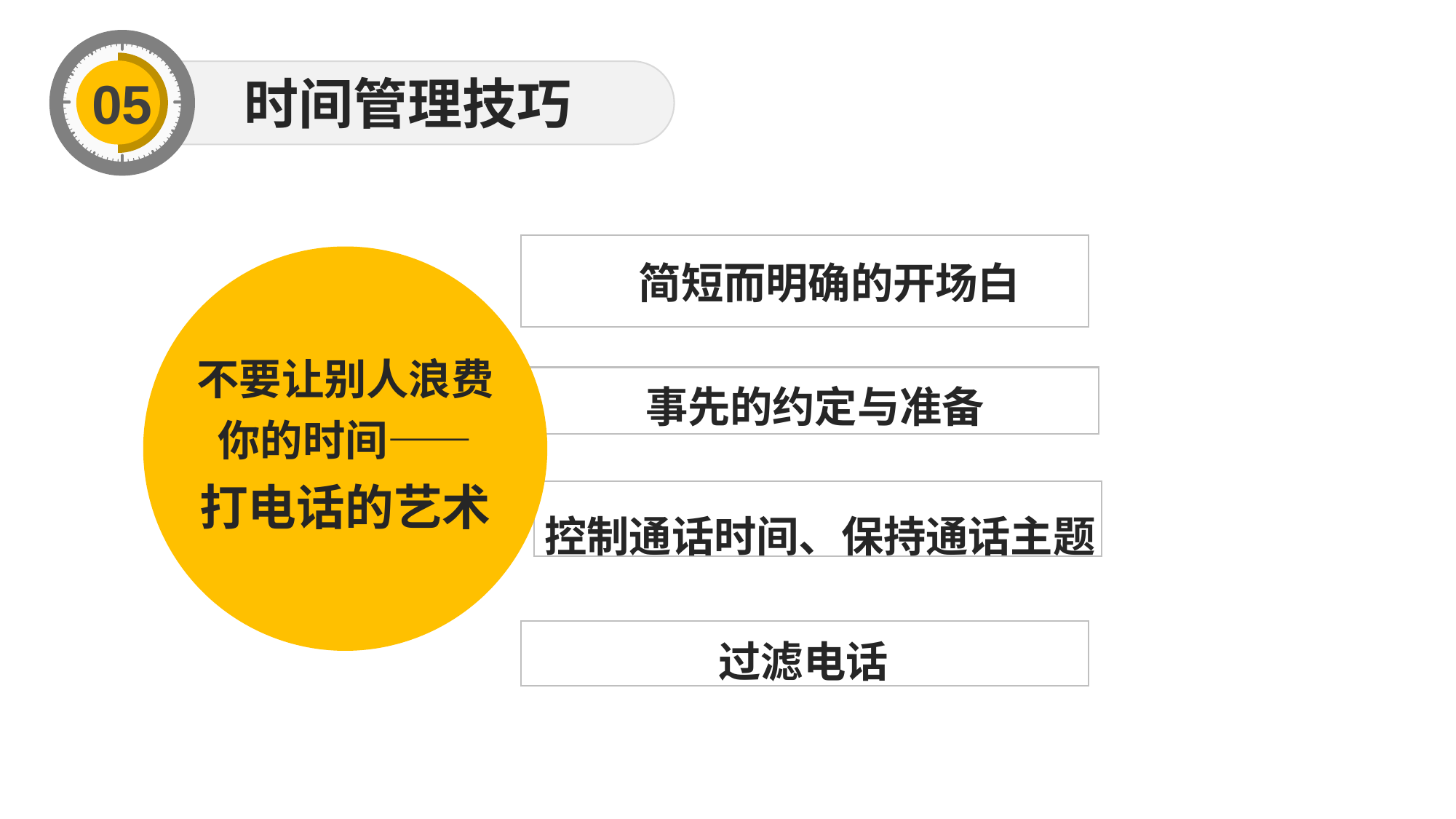

时间管理技巧

简短而明确的开场白

不要让别人浪费你的时间——
打电话的艺术

事先的约定与准备

控制通话时间、保持通话主题

过滤电话